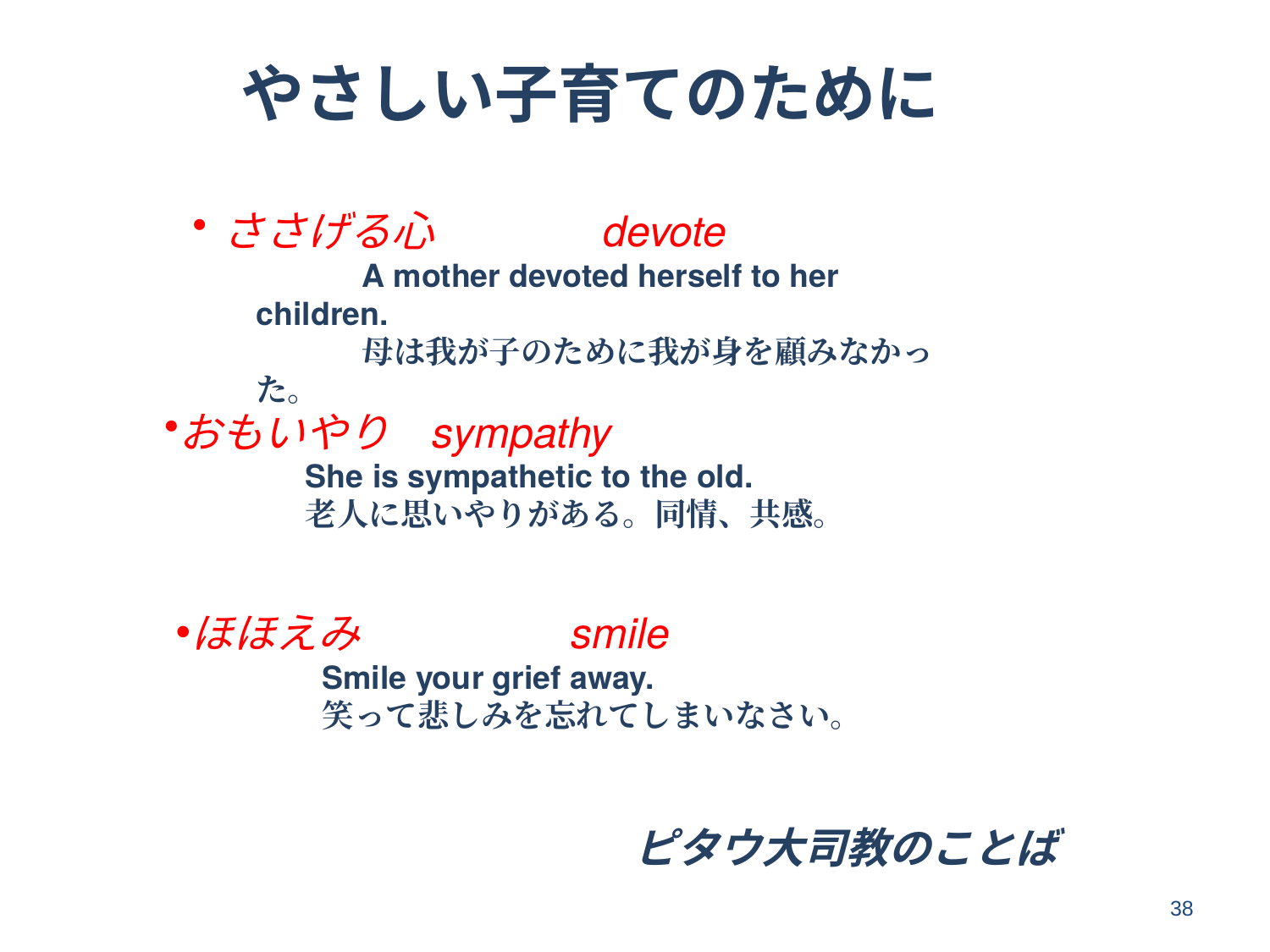

# やさしい子育てのために
ささげる心　	devote
	A mother devoted herself to her children.
	母は我が子のために我が身を顧みなかった。
おもいやり	sympathy
		She is sympathetic to the old.
		老人に思いやりがある。同情、共感。
ほほえみ		smile
	Smile your grief away.
	笑って悲しみを忘れてしまいなさい。
ピタウ大司教のことば
38